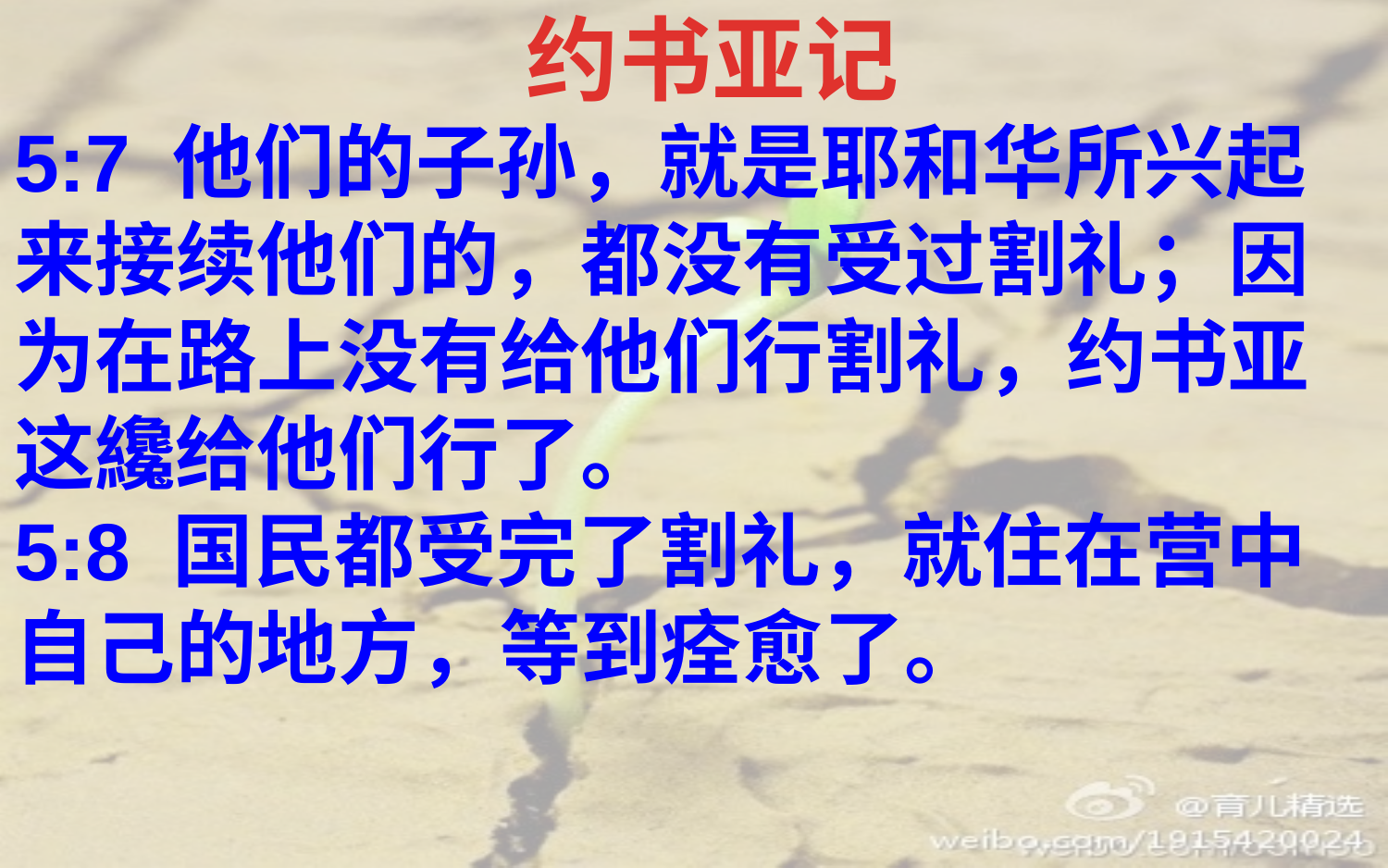

约书亚记
5:7 他们的子孙，就是耶和华所兴起来接续他们的，都没有受过割礼；因为在路上没有给他们行割礼，约书亚这纔给他们行了。
5:8 国民都受完了割礼，就住在营中自己的地方，等到痊愈了。